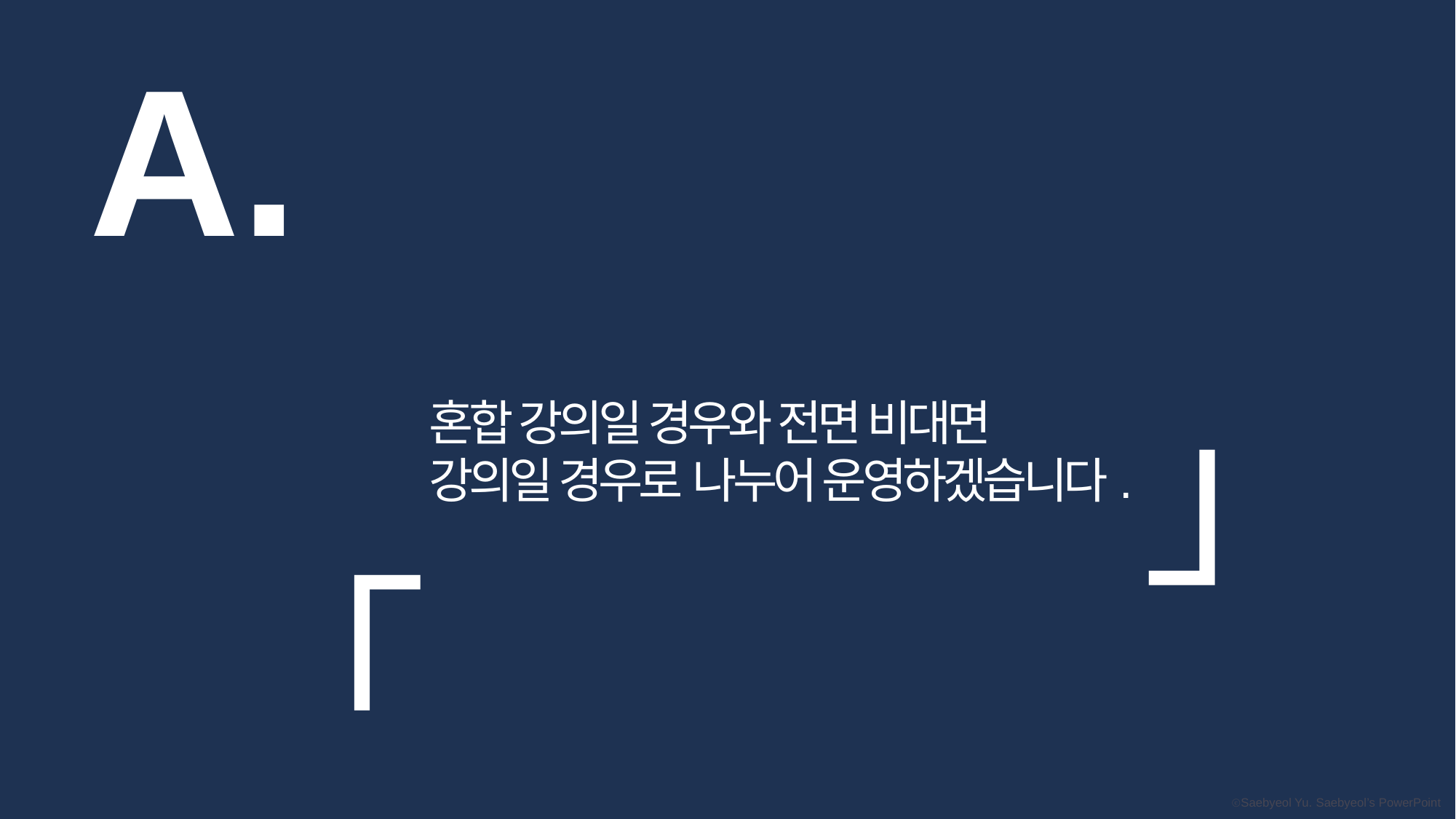

A.
 「
」
혼합 강의일 경우와 전면 비대면
강의일 경우로 나누어 운영하겠습니다.